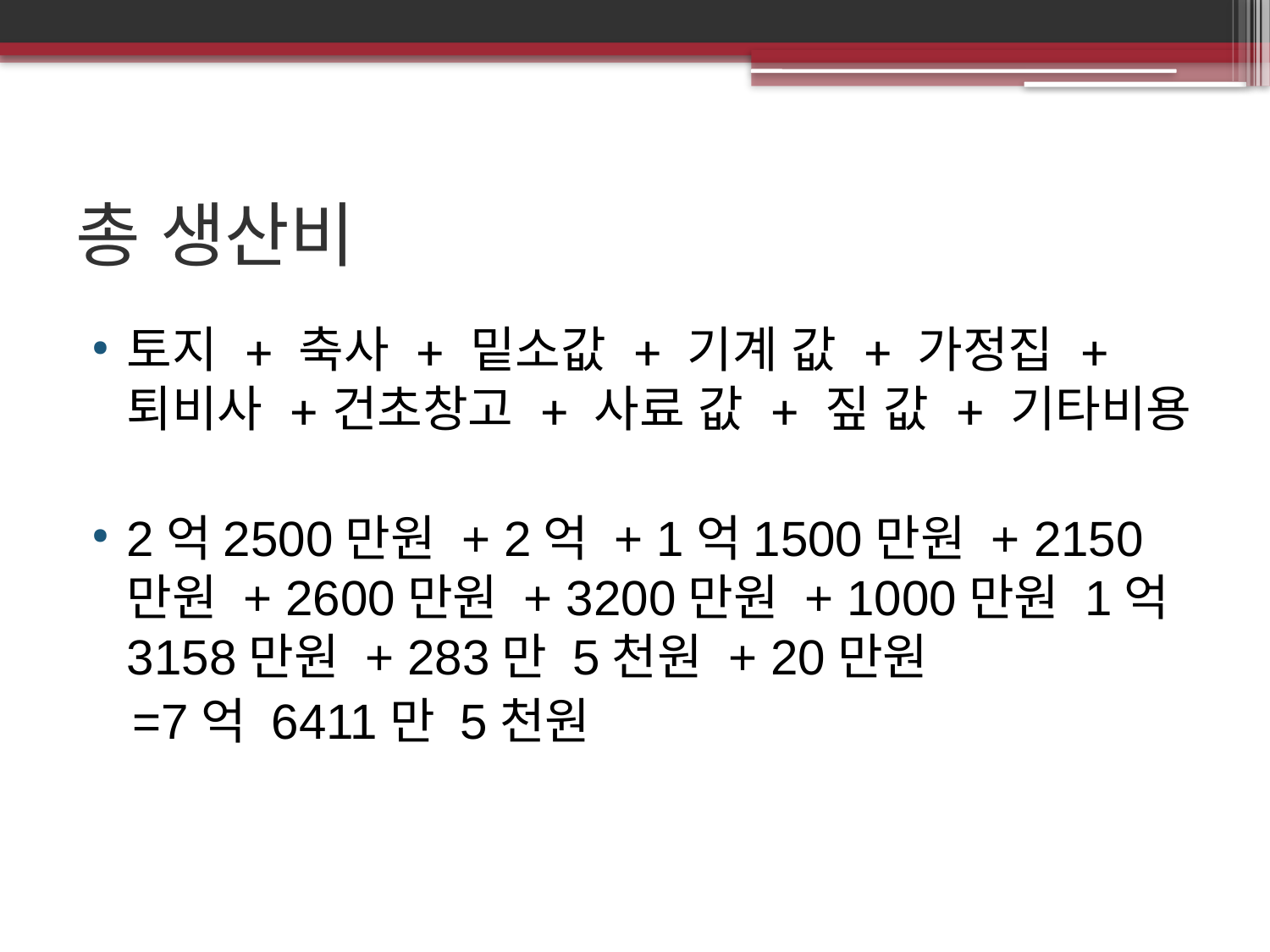

# 총 생산비
토지 + 축사 + 밑소값 + 기계 값 + 가정집 + 퇴비사 +건초창고 + 사료 값 + 짚 값 + 기타비용

2억2500만원 + 2억 + 1억1500만원 + 2150만원 + 2600만원 + 3200만원 + 1000만원 1억3158만원 + 283만 5천원 + 20만원
   =7억 6411만 5천원